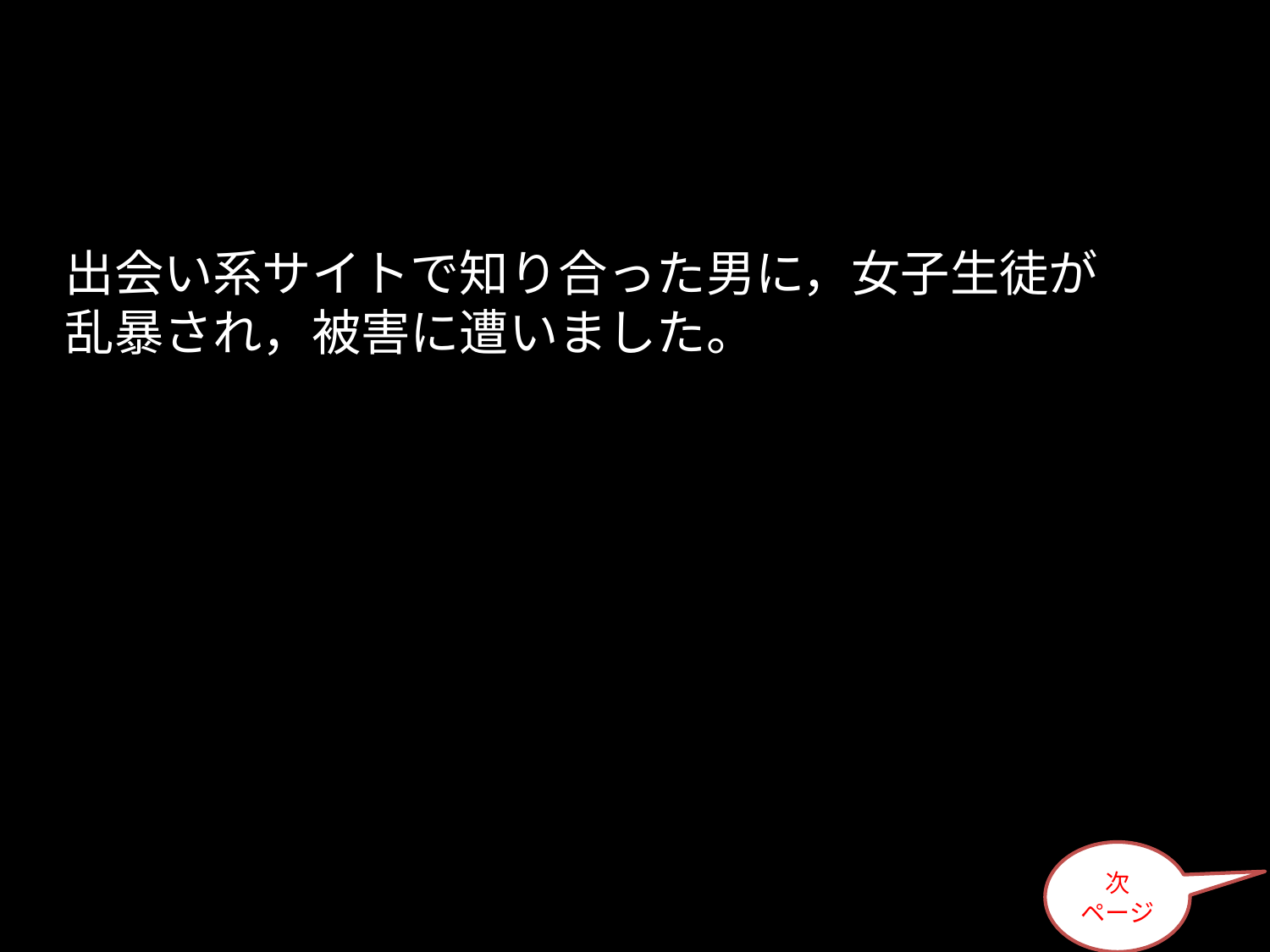

出会い系サイトで知り合った男に，女子生徒が
乱暴され，被害に遭いました。
次
ページ